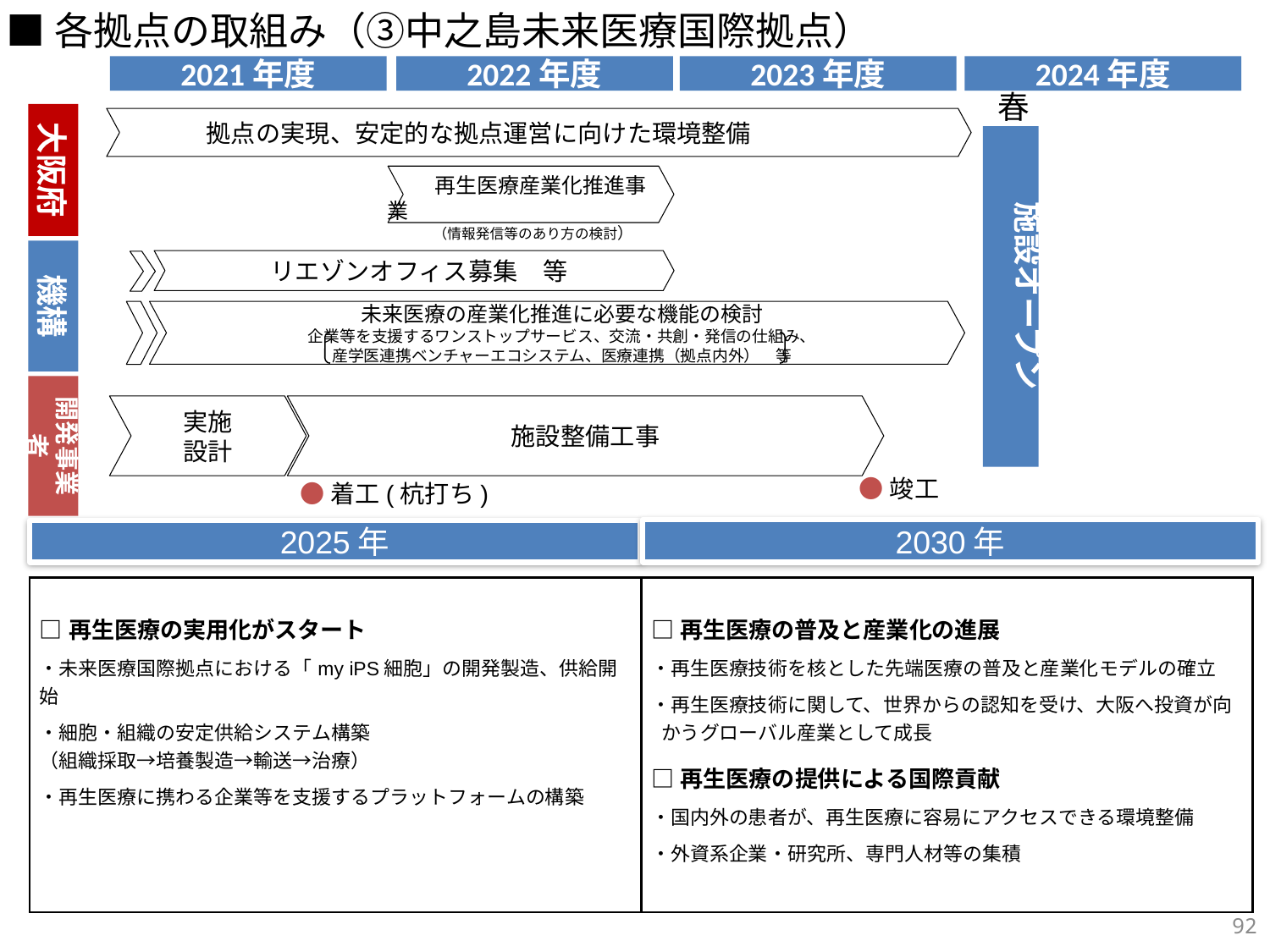

■各拠点の取組み（③中之島未来医療国際拠点）
2021年度
2022年度
2023年度
2024年度
春
大阪府
　　　拠点の実現、安定的な拠点運営に向けた環境整備
　　施設オープン
　　　再生医療産業化推進事業
　　　（情報発信等のあり方の検討）

機構
リエゾンオフィス募集　等

未来医療の産業化推進に必要な機能の検討
企業等を支援するワンストップサービス、交流・共創・発信の仕組み、
産学医連携ベンチャーエコシステム、医療連携（拠点内外）　等

開発事業者
実施
設計
施設整備工事
●竣工
●着工(杭打ち)
2030年
2025年
| □再生医療の実用化がスタート ・未来医療国際拠点における「my iPS細胞」の開発製造、供給開始 ・細胞・組織の安定供給システム構築 （組織採取→培養製造→輸送→治療） ・再生医療に携わる企業等を支援するプラットフォームの構築 | □再生医療の普及と産業化の進展 ・再生医療技術を核とした先端医療の普及と産業化モデルの確立 ・再生医療技術に関して、世界からの認知を受け、大阪へ投資が向かうグローバル産業として成長 □再生医療の提供による国際貢献 ・国内外の患者が、再生医療に容易にアクセスできる環境整備 ・外資系企業・研究所、専門人材等の集積 |
| --- | --- |
92